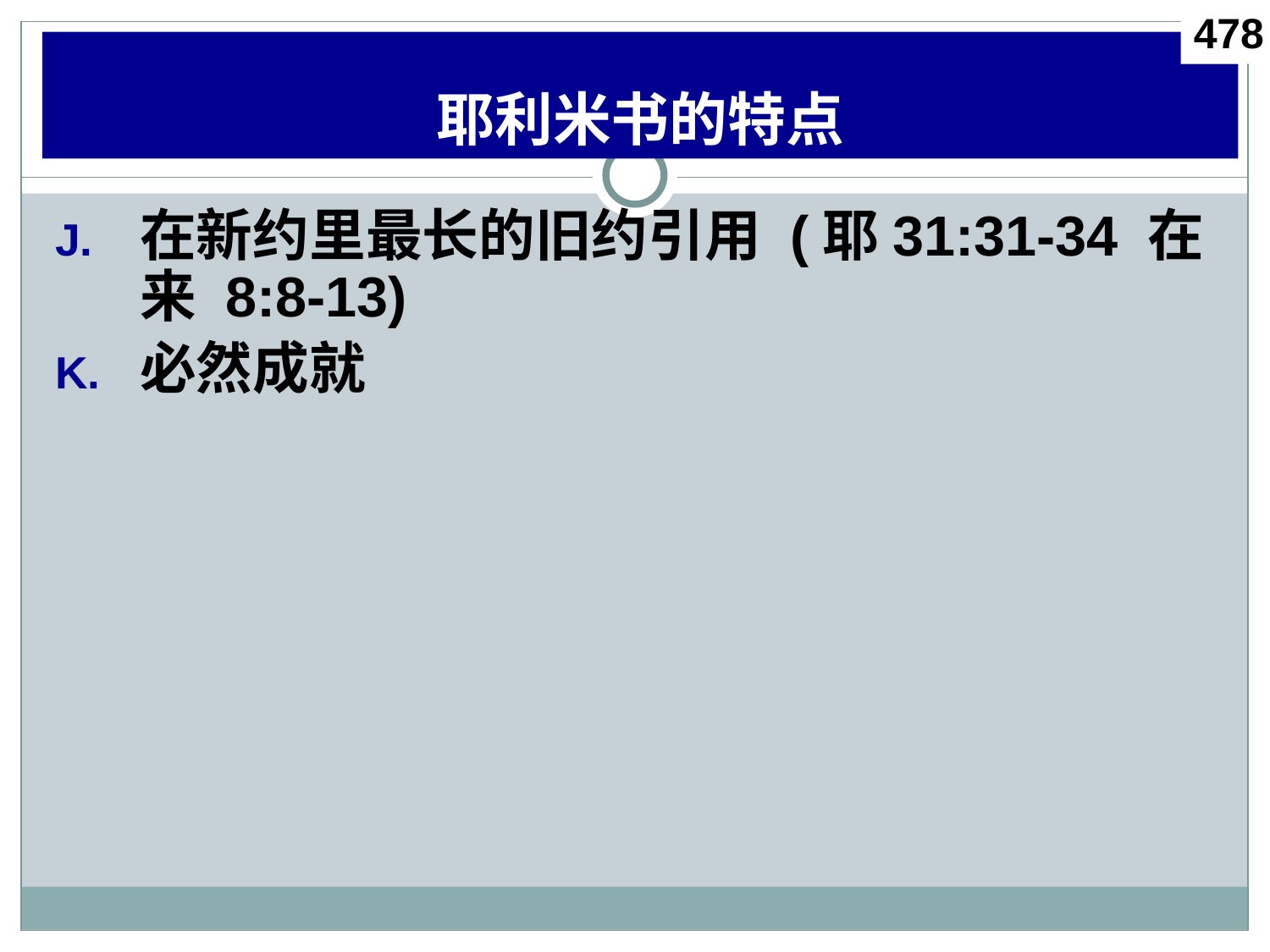

478
# 耶利米书的特点
在新约里最长的旧约引用 (耶31:31-34 在来 8:8-13)
必然成就